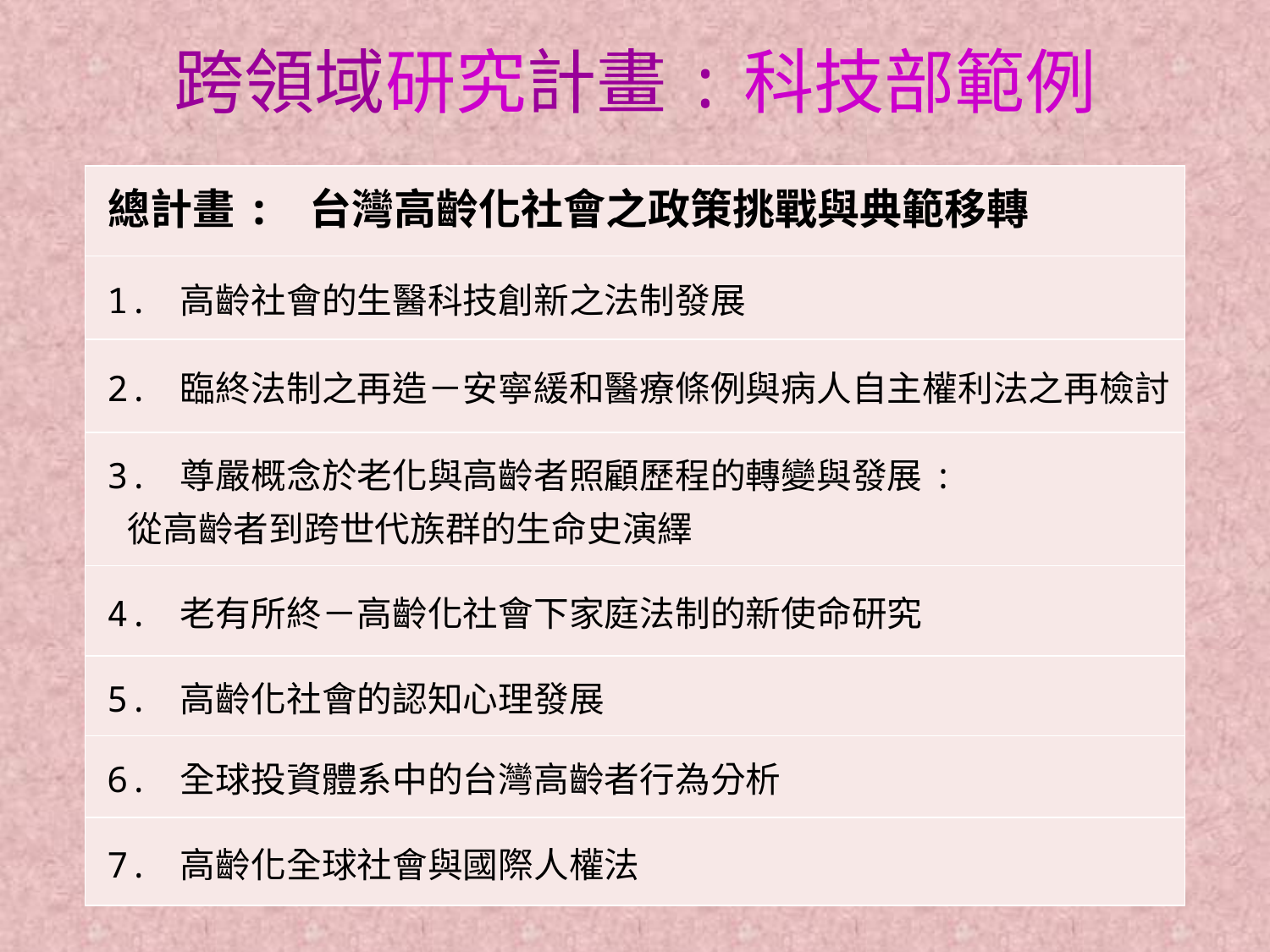

# 跨領域研究計畫:科技部範例
| 總計畫: 台灣高齡化社會之政策挑戰與典範移轉 |
| --- |
| 1. 高齡社會的生醫科技創新之法制發展 |
| 2. 臨終法制之再造－安寧緩和醫療條例與病人自主權利法之再檢討 |
| 3. 尊嚴概念於老化與高齡者照顧歷程的轉變與發展: 從高齡者到跨世代族群的生命史演繹 |
| 4. 老有所終－高齡化社會下家庭法制的新使命研究 |
| 5. 高齡化社會的認知心理發展 |
| 6. 全球投資體系中的台灣高齡者行為分析 |
| 7. 高齡化全球社會與國際人權法 |
台灣高齡化社會之政策挑戰與典範移轉
2016年10月提出申請
教育部人文及社會科學知識跨界應用能力培育計畫
高齡友善城市2.0 -- 專業者人權素養之培育培育計畫